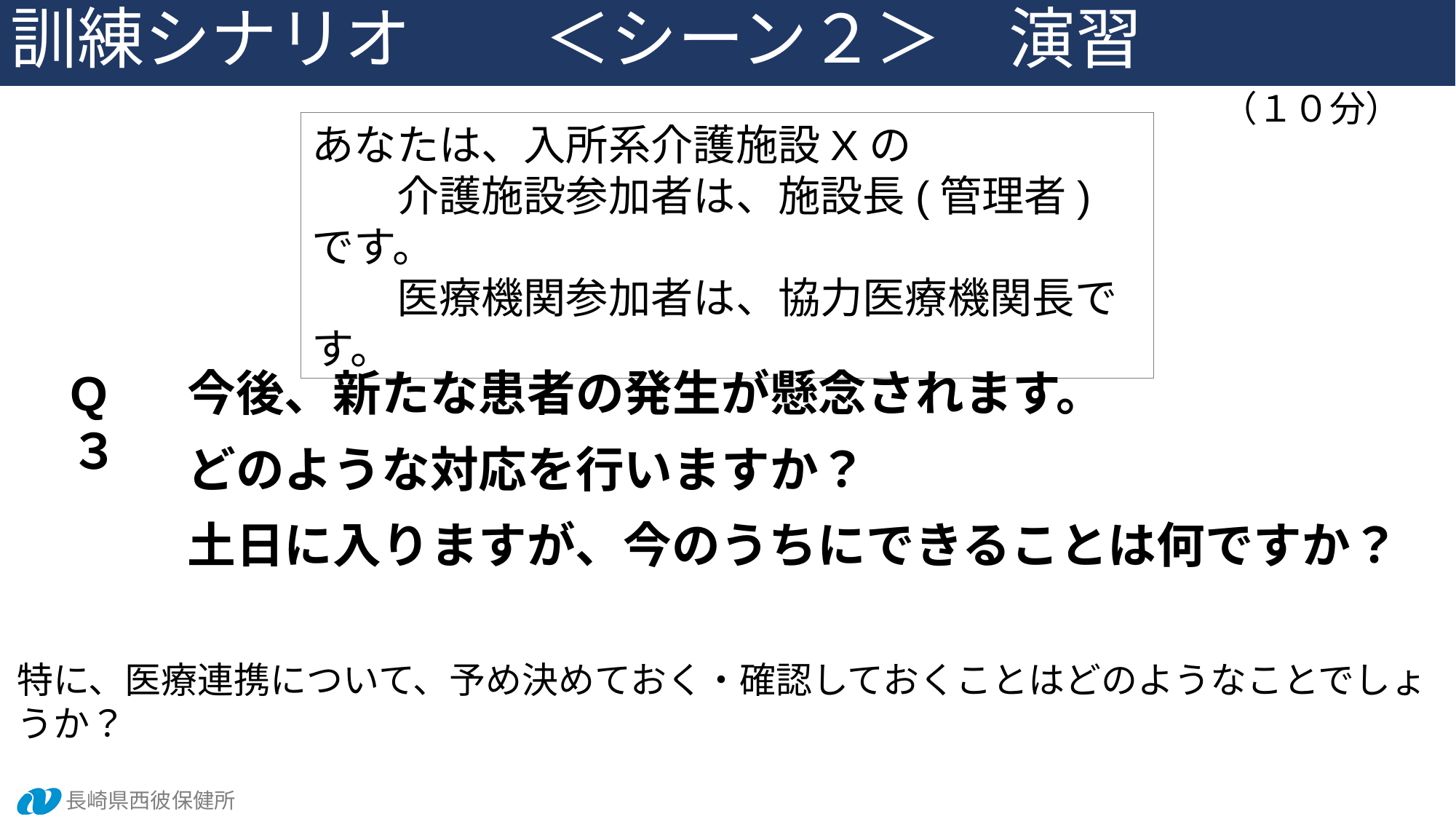

訓練シナリオ　　＜シーン２＞　演習
（１０分）
あなたは、入所系介護施設Xの
　　介護施設参加者は、施設長(管理者)です。
　　医療機関参加者は、協力医療機関長です。
Q３
今後、新たな患者の発生が懸念されます。
どのような対応を行いますか？
土日に入りますが、今のうちにできることは何ですか？
特に、医療連携について、予め決めておく・確認しておくことはどのようなことでしょうか？